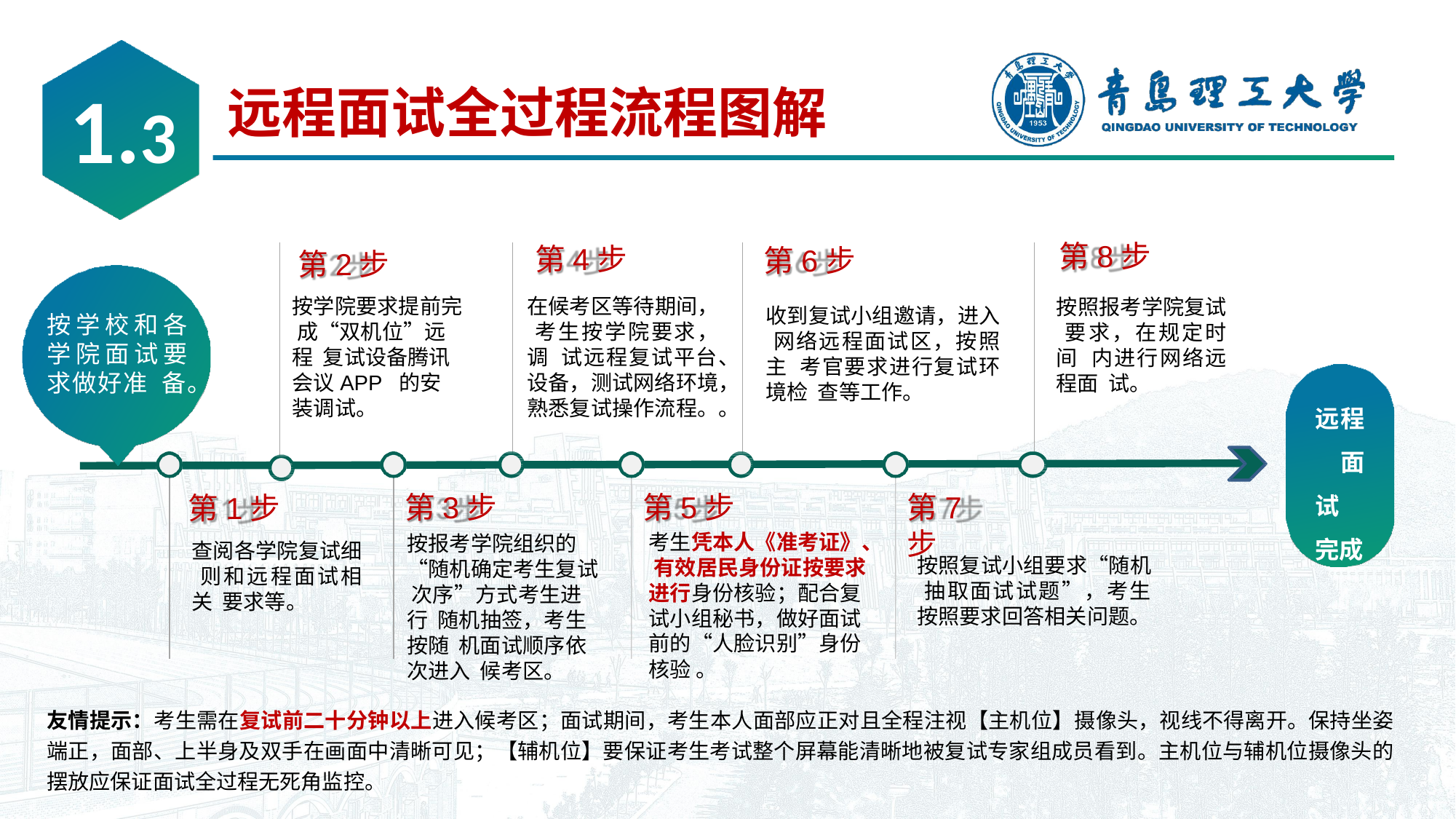

1.3
# 远程面试全过程流程图解

第8步
按照报考学院复试  要求，在规定时间  内进行网络远程面  试。

第4步
在候考区等待期间，  考生按学院要求，调  试远程复试平台、设备，测试网络环境，熟悉复试操作流程。。
第6步
收到复试小组邀请，进入  网络远程面试区，按照主  考官要求进行复试环境检  查等工作。

第2步
按学院要求提前完  成“双机位”远程  复试设备腾讯会议APP  的安装调试。

按学校和各 学院面试要求做好准  备。

远程  面试  完成

第3步
按报考学院组织的  “随机确定考生复试  次序”方式考生进行  随机抽签，考生按随  机面试顺序依次进入  候考区。
第5步
考生凭本人《准考证》、  有效居民身份证按要求  进行身份核验；配合复  试小组秘书，做好面试  前的“人脸识别”身份  核验 。
第7步
第1步
查阅各学院复试细  则和远程面试相关  要求等。
按照复试小组要求“随机  抽取面试试题”，考生按照要求回答相关问题。
友情提示：考生需在复试前二十分钟以上进入候考区；面试期间，考生本人面部应正对且全程注视【主机位】摄像头，视线不得离开。保持坐姿端正，面部、上半身及双手在画面中清晰可见；【辅机位】要保证考生考试整个屏幕能清晰地被复试专家组成员看到。主机位与辅机位摄像头的摆放应保证面试全过程无死角监控。